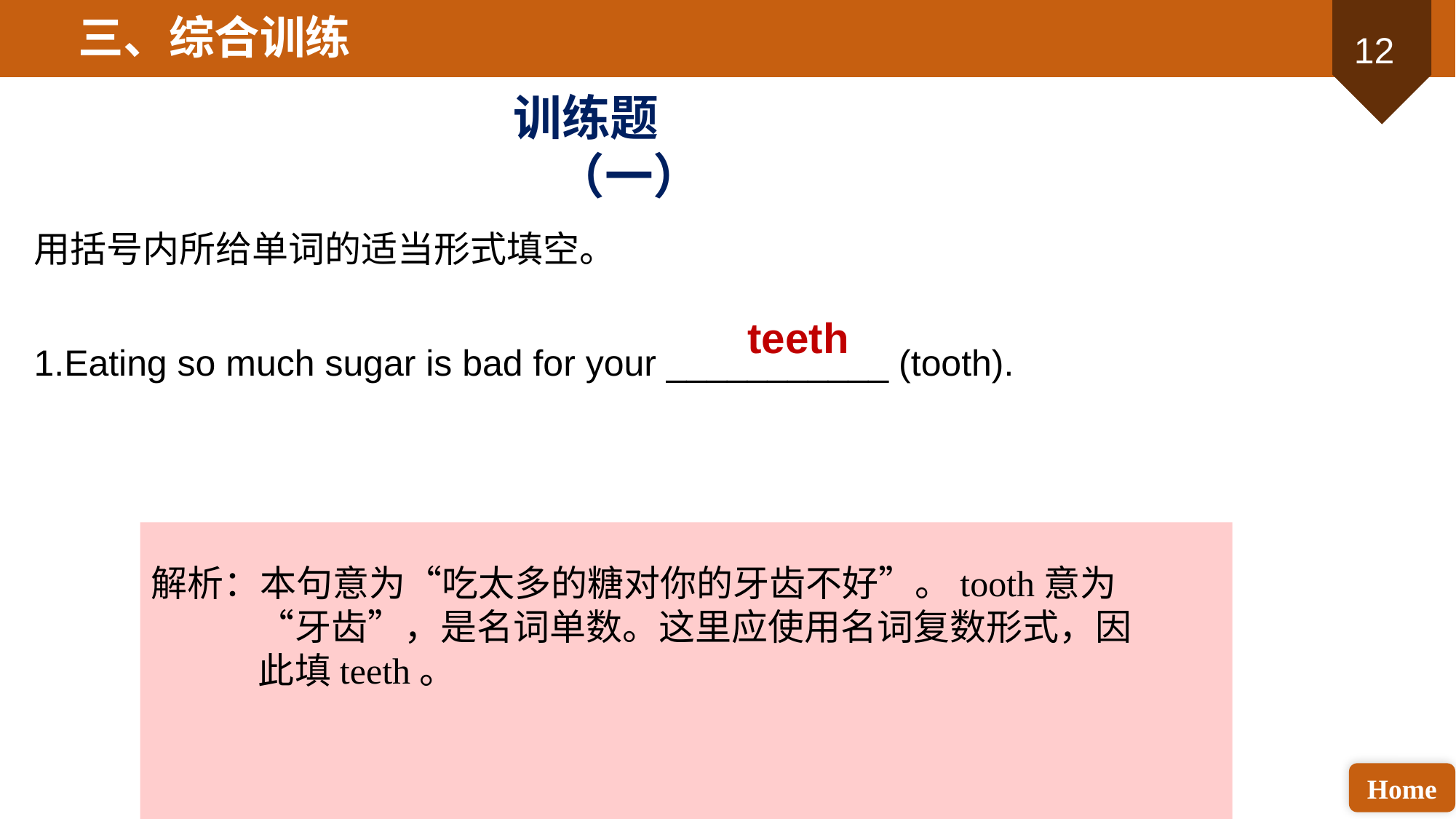

三、综合训练
训练题（一）
用括号内所给单词的适当形式填空。

1.Eating so much sugar is bad for your ___________ (tooth).
teeth

解析：本句意为“吃太多的糖对你的牙齿不好”。tooth意为“牙齿”，是名词单数。这里应使用名词复数形式，因此填teeth。